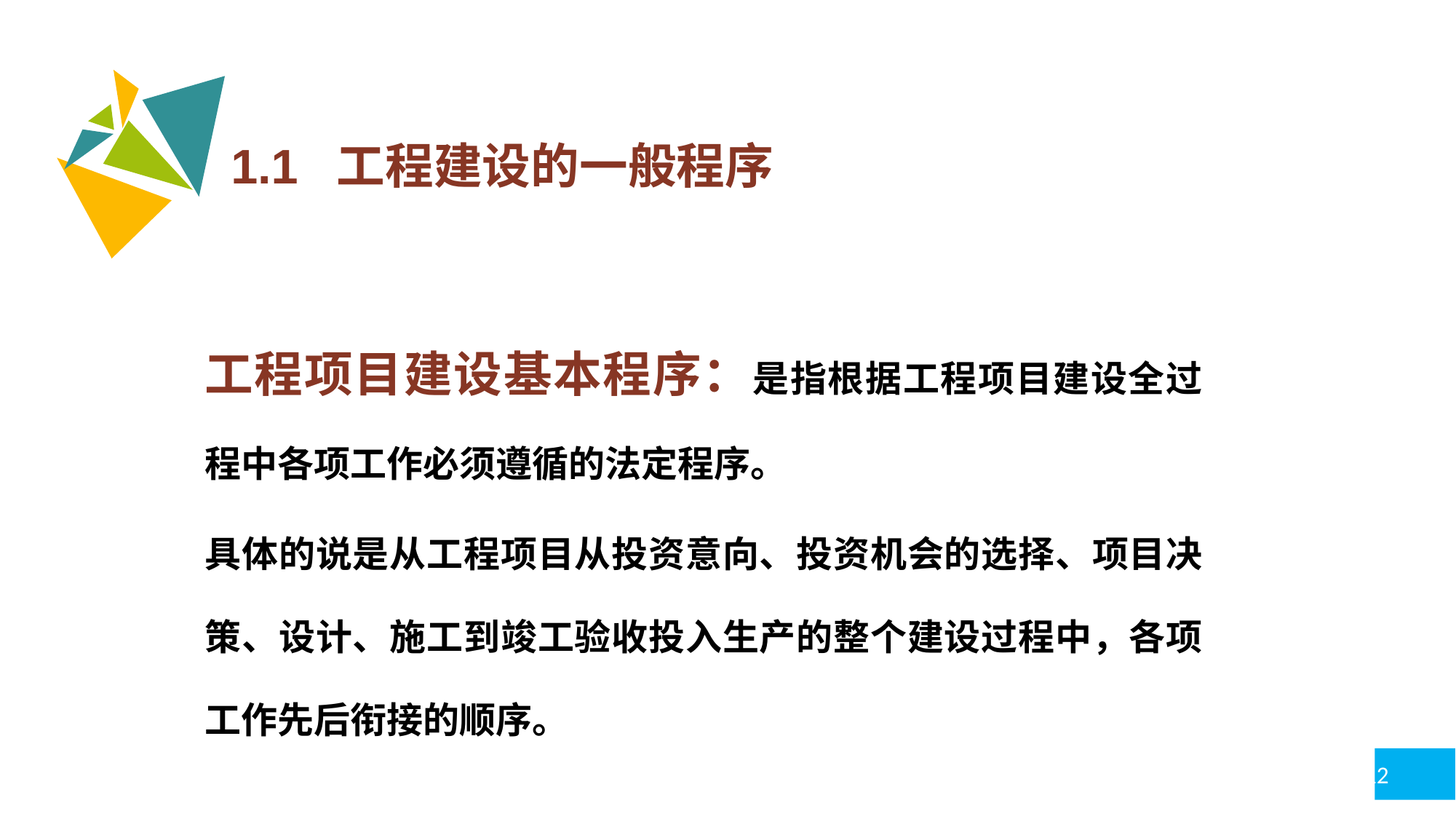

1.1  工程建设的一般程序

工程项目建设基本程序：是指根据工程项目建设全过程中各项工作必须遵循的法定程序。
具体的说是从工程项目从投资意向、投资机会的选择、项目决策、设计、施工到竣工验收投入生产的整个建设过程中，各项工作先后衔接的顺序。